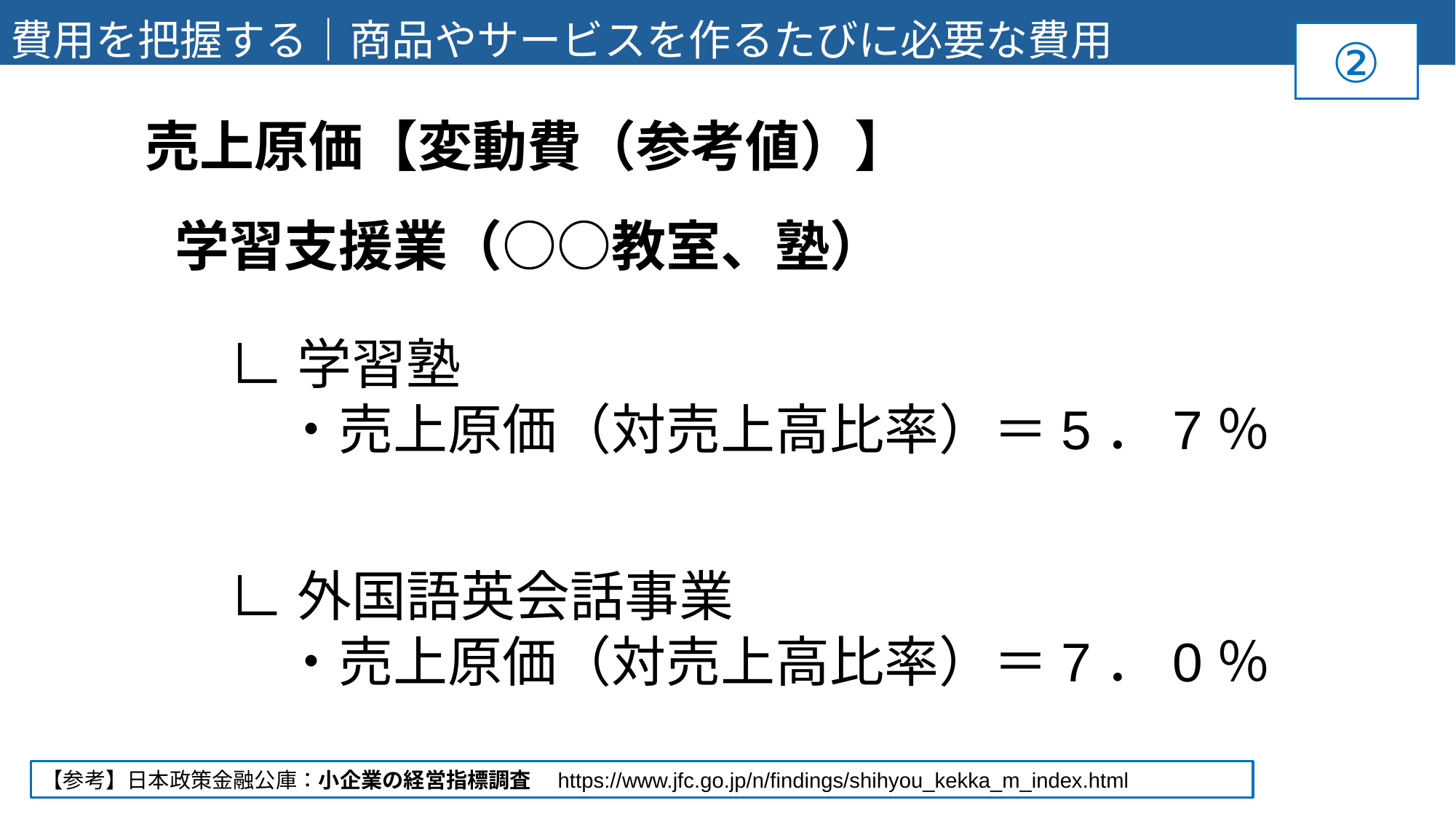

費用を把握する｜商品やサービスを作るたびに必要な費用
②
売上原価【変動費（参考値）】
学習支援業（○○教室、塾）
∟学習塾
　・売上原価（対売上高比率）＝5．7％
∟外国語英会話事業
　・売上原価（対売上高比率）＝7．0％
【参考】日本政策金融公庫：小企業の経営指標調査　https://www.jfc.go.jp/n/findings/shihyou_kekka_m_index.html